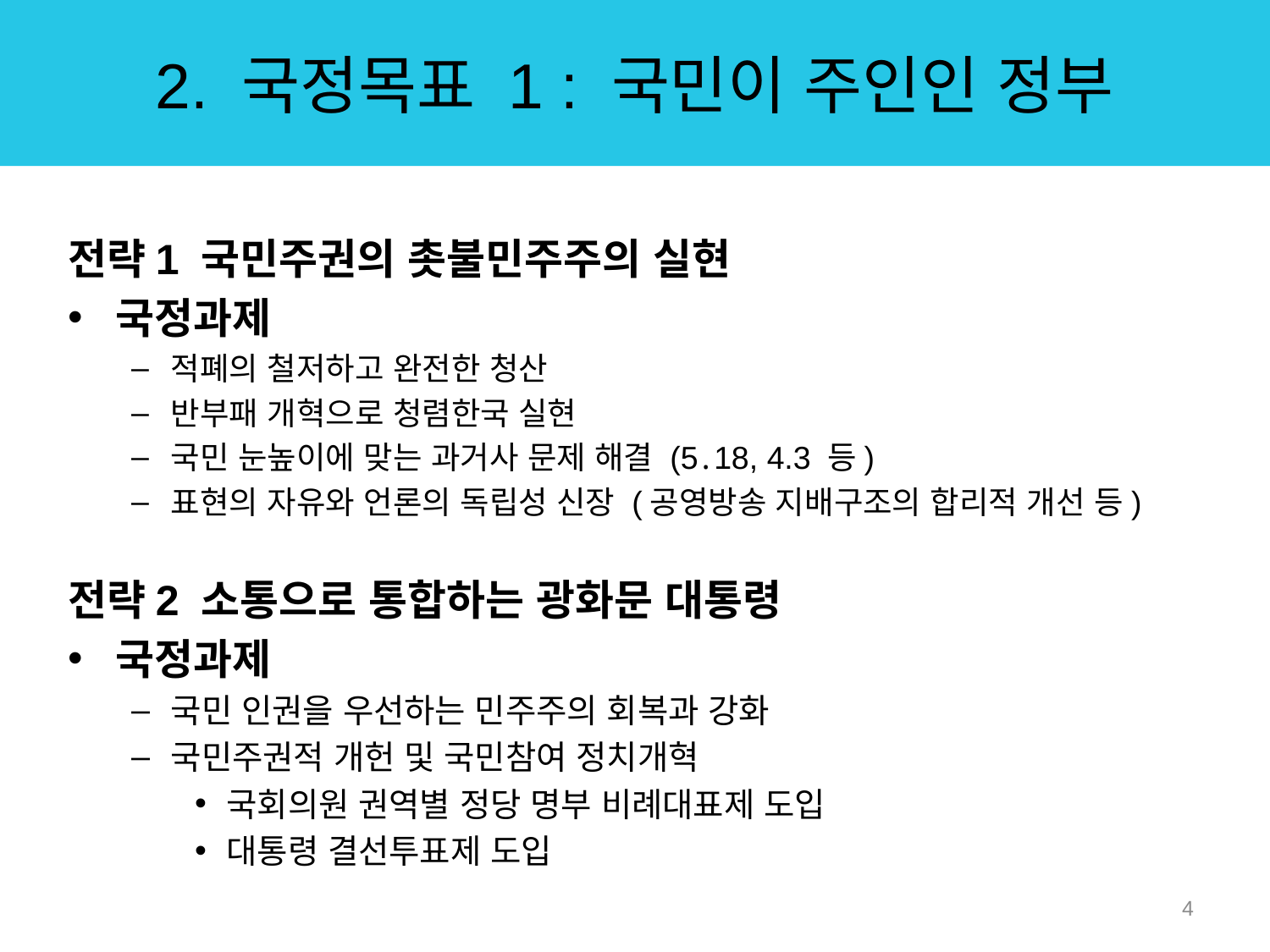

# 2. 국정목표 1 : 국민이 주인인 정부
전략1 국민주권의 촛불민주주의 실현
국정과제
적폐의 철저하고 완전한 청산
반부패 개혁으로 청렴한국 실현
국민 눈높이에 맞는 과거사 문제 해결 (5․18, 4.3 등)
표현의 자유와 언론의 독립성 신장 (공영방송 지배구조의 합리적 개선 등)

전략2 소통으로 통합하는 광화문 대통령
국정과제
국민 인권을 우선하는 민주주의 회복과 강화
국민주권적 개헌 및 국민참여 정치개혁
국회의원 권역별 정당 명부 비례대표제 도입
대통령 결선투표제 도입

4